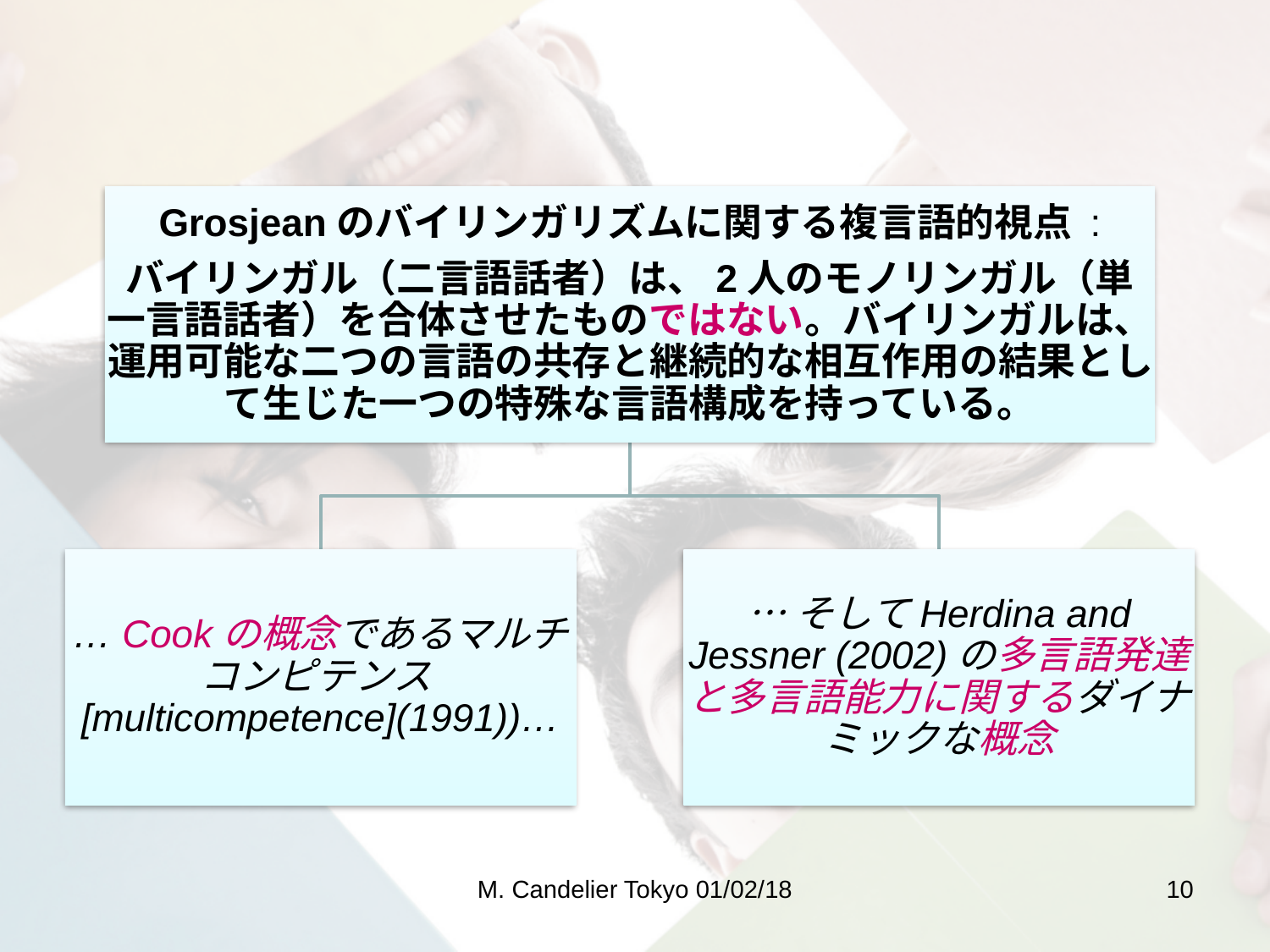

Grosjeanのバイリンガリズムに関する複言語的視点 :
バイリンガル（二言語話者）は、2人のモノリンガル（単一言語話者）を合体させたものではない。バイリンガルは、運用可能な二つの言語の共存と継続的な相互作用の結果として生じた一つの特殊な言語構成を持っている。
… Cookの概念であるマルチコンピテンス[multicompetence](1991))…
…そしてHerdina and Jessner (2002)の多言語発達と多言語能力に関するダイナミックな概念
M. Candelier Tokyo 01/02/18
10